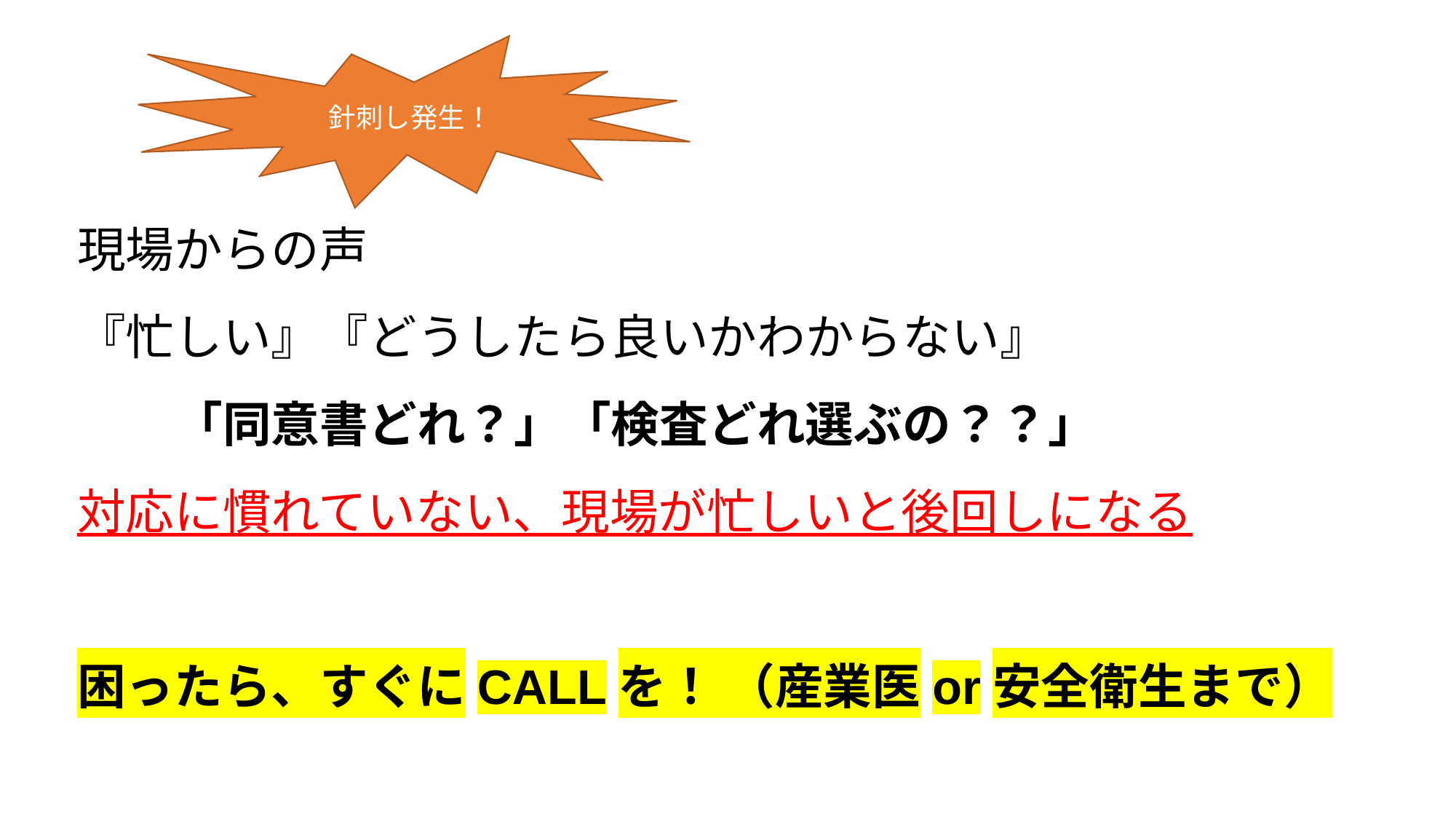

針刺し発生！
現場からの声
『忙しい』『どうしたら良いかわからない』
　　「同意書どれ？」「検査どれ選ぶの？？」
対応に慣れていない、現場が忙しいと後回しになる

困ったら、すぐにCALLを！ （産業医or安全衛生まで）